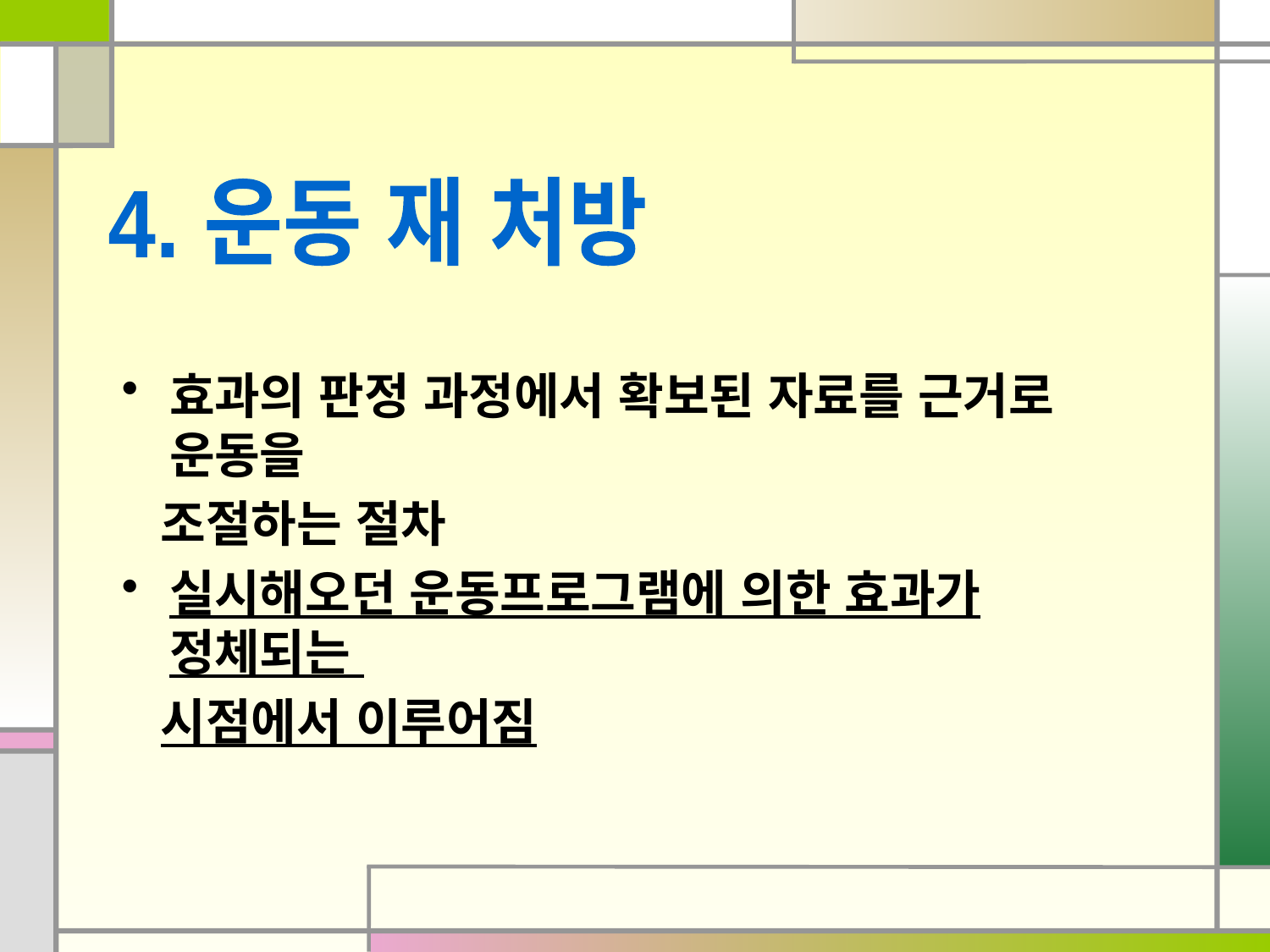

4. 운동 재 처방
효과의 판정 과정에서 확보된 자료를 근거로 운동을
  조절하는 절차
실시해오던 운동프로그램에 의한 효과가 정체되는
  시점에서 이루어짐